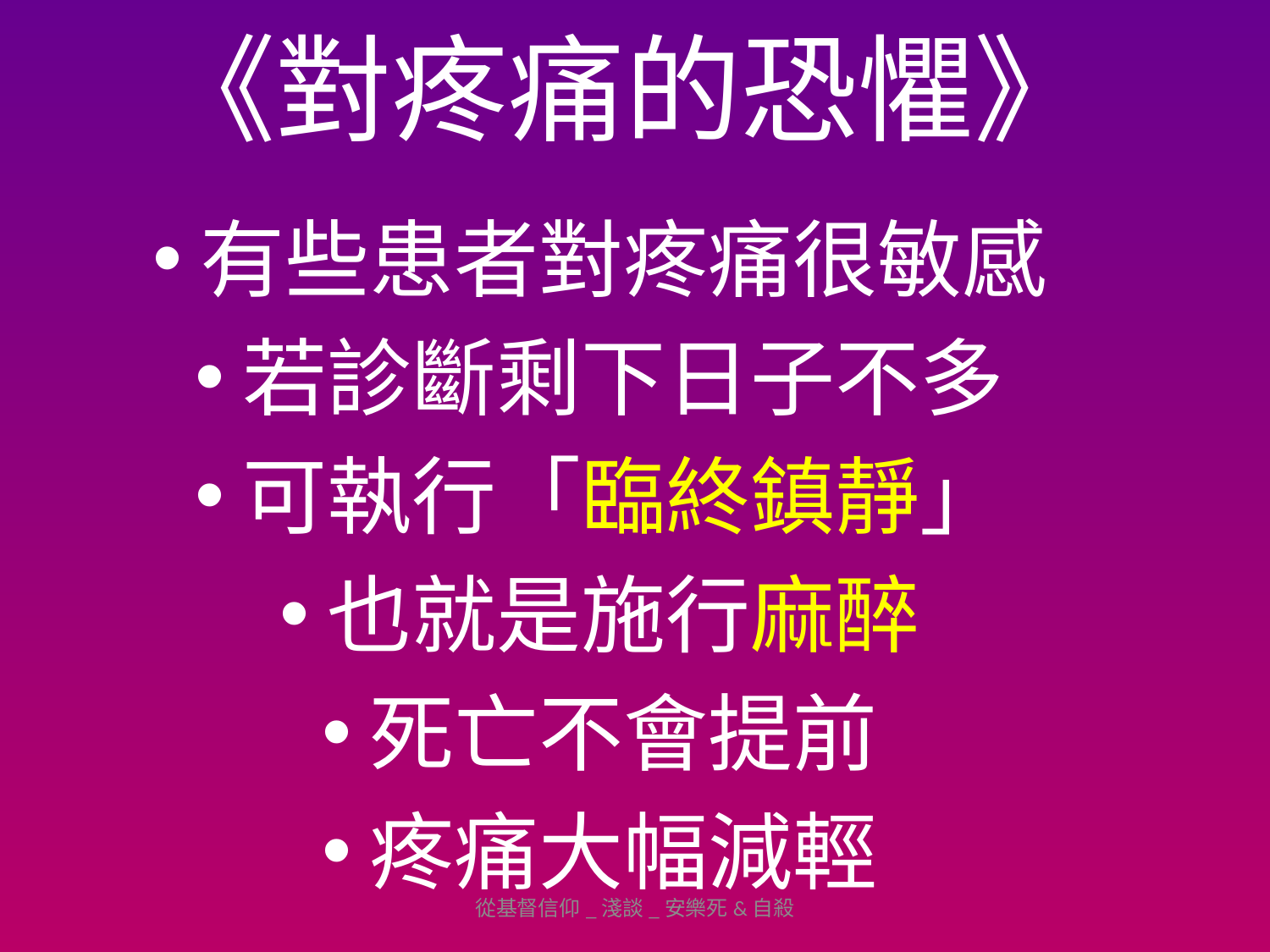

# 《對疼痛的恐懼》
有些患者對疼痛很敏感
若診斷剩下日子不多
可執行「臨終鎮靜」
也就是施行麻醉
死亡不會提前
疼痛大幅減輕
從基督信仰_淺談_安樂死&自殺